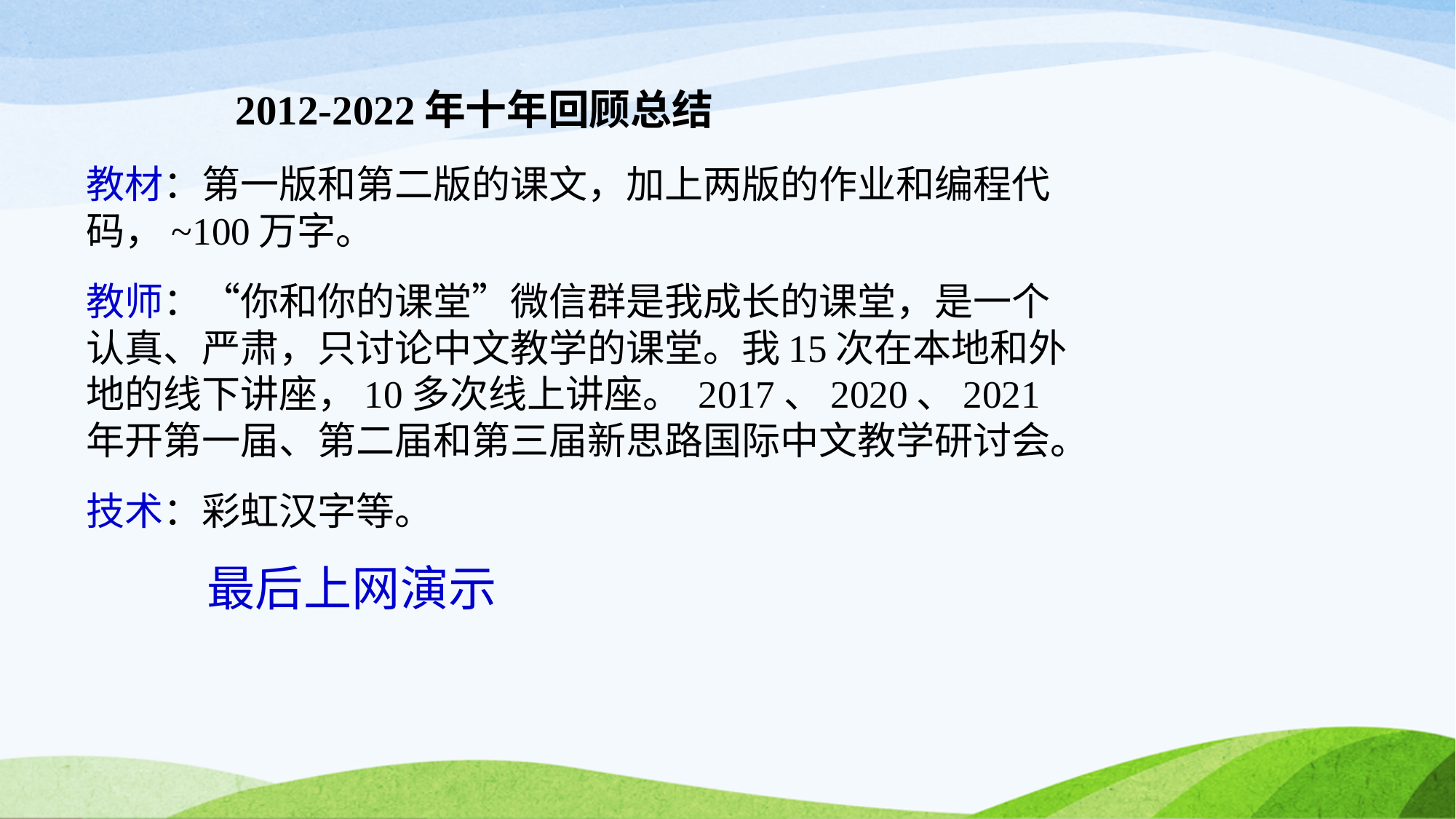

2012-2022年十年回顾总结
教材：第一版和第二版的课文，加上两版的作业和编程代码，~100万字。
教师：“你和你的课堂”微信群是我成长的课堂，是一个认真、严肃，只讨论中文教学的课堂。我15次在本地和外地的线下讲座，10多次线上讲座。 2017、2020、2021年开第一届、第二届和第三届新思路国际中文教学研讨会。
技术：彩虹汉字等。
			 最后上网演示